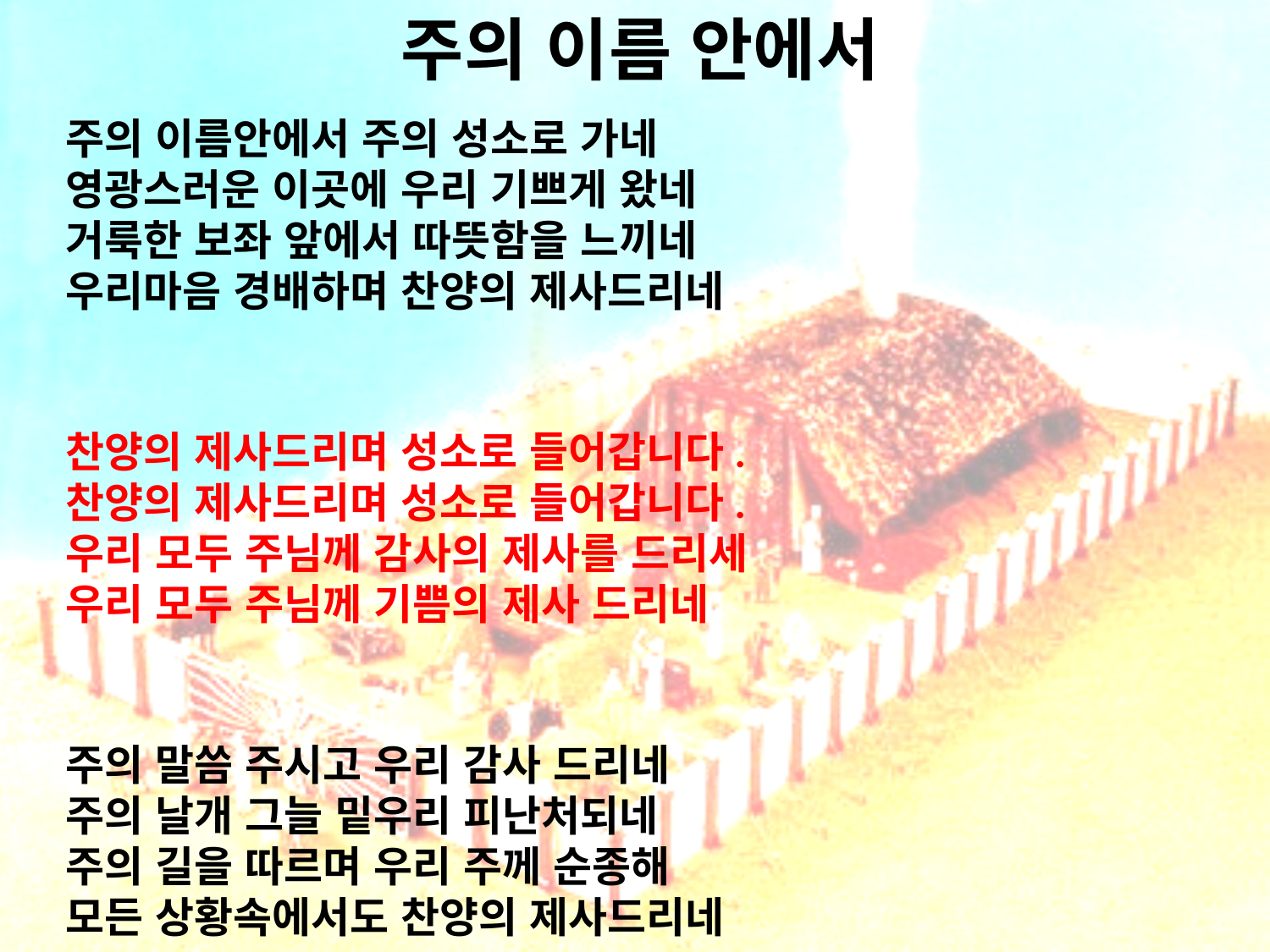

# 주의 이름 안에서
주의 이름안에서 주의 성소로 가네
영광스러운 이곳에 우리 기쁘게 왔네
거룩한 보좌 앞에서 따뜻함을 느끼네
우리마음 경배하며 찬양의 제사드리네
찬양의 제사드리며 성소로 들어갑니다.
찬양의 제사드리며 성소로 들어갑니다.
우리 모두 주님께 감사의 제사를 드리세
우리 모두 주님께 기쁨의 제사 드리네
주의 말씀 주시고 우리 감사 드리네
주의 날개 그늘 밑우리 피난처되네
주의 길을 따르며 우리 주께 순종해
모든 상황속에서도 찬양의 제사드리네